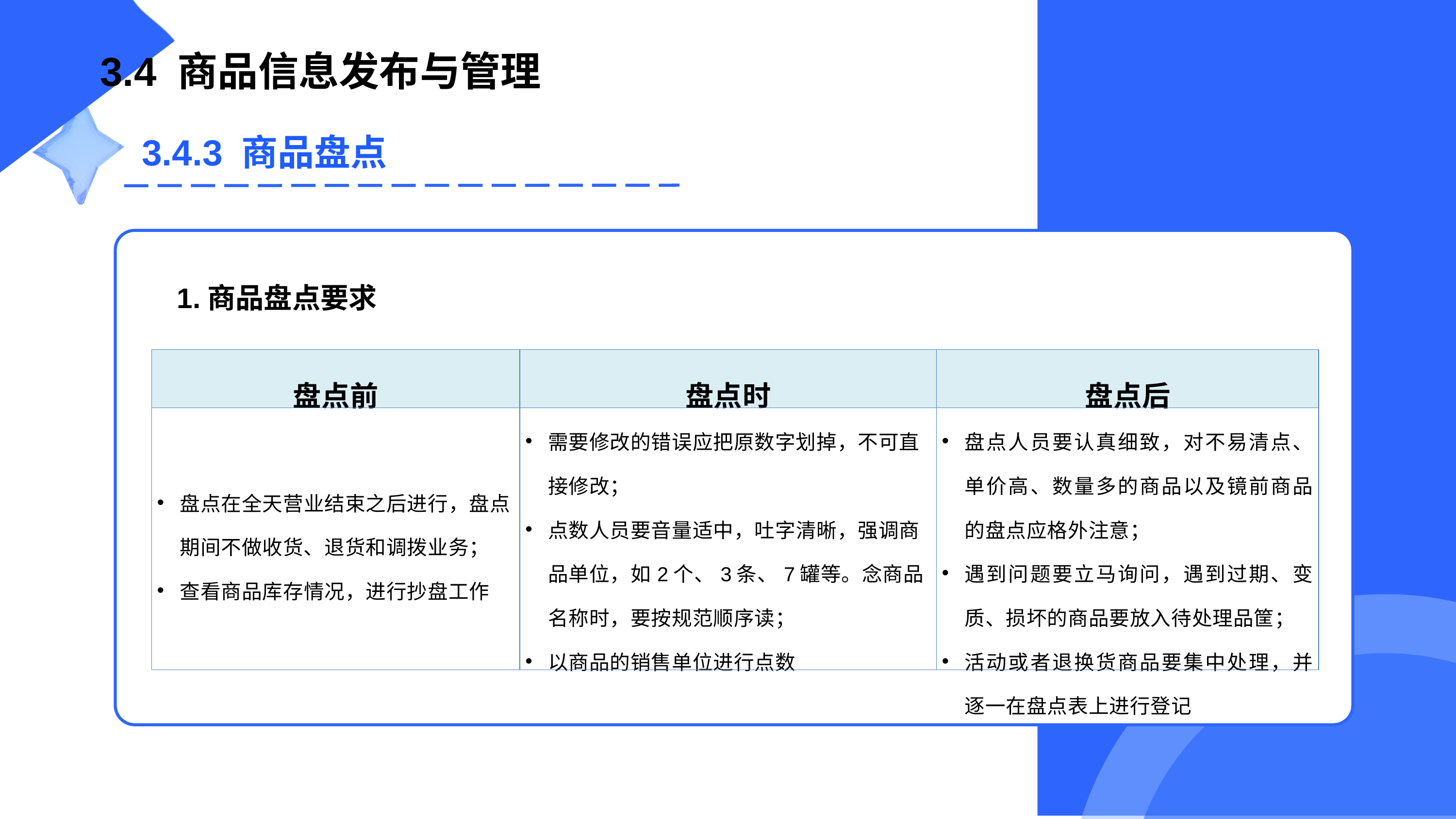

3.4 商品信息发布与管理

3.4.3 商品盘点

1.商品盘点要求
| 盘点前 | 盘点时 | 盘点后 |
| --- | --- | --- |
| 盘点在全天营业结束之后进行，盘点期间不做收货、退货和调拨业务； 查看商品库存情况，进行抄盘工作 | 需要修改的错误应把原数字划掉，不可直接修改； 点数人员要音量适中，吐字清晰，强调商品单位，如2个、3条、7罐等。念商品名称时，要按规范顺序读； 以商品的销售单位进行点数 | 盘点人员要认真细致，对不易清点、单价高、数量多的商品以及镜前商品的盘点应格外注意； 遇到问题要立马询问，遇到过期、变质、损坏的商品要放入待处理品筐； 活动或者退换货商品要集中处理，并逐一在盘点表上进行登记 |